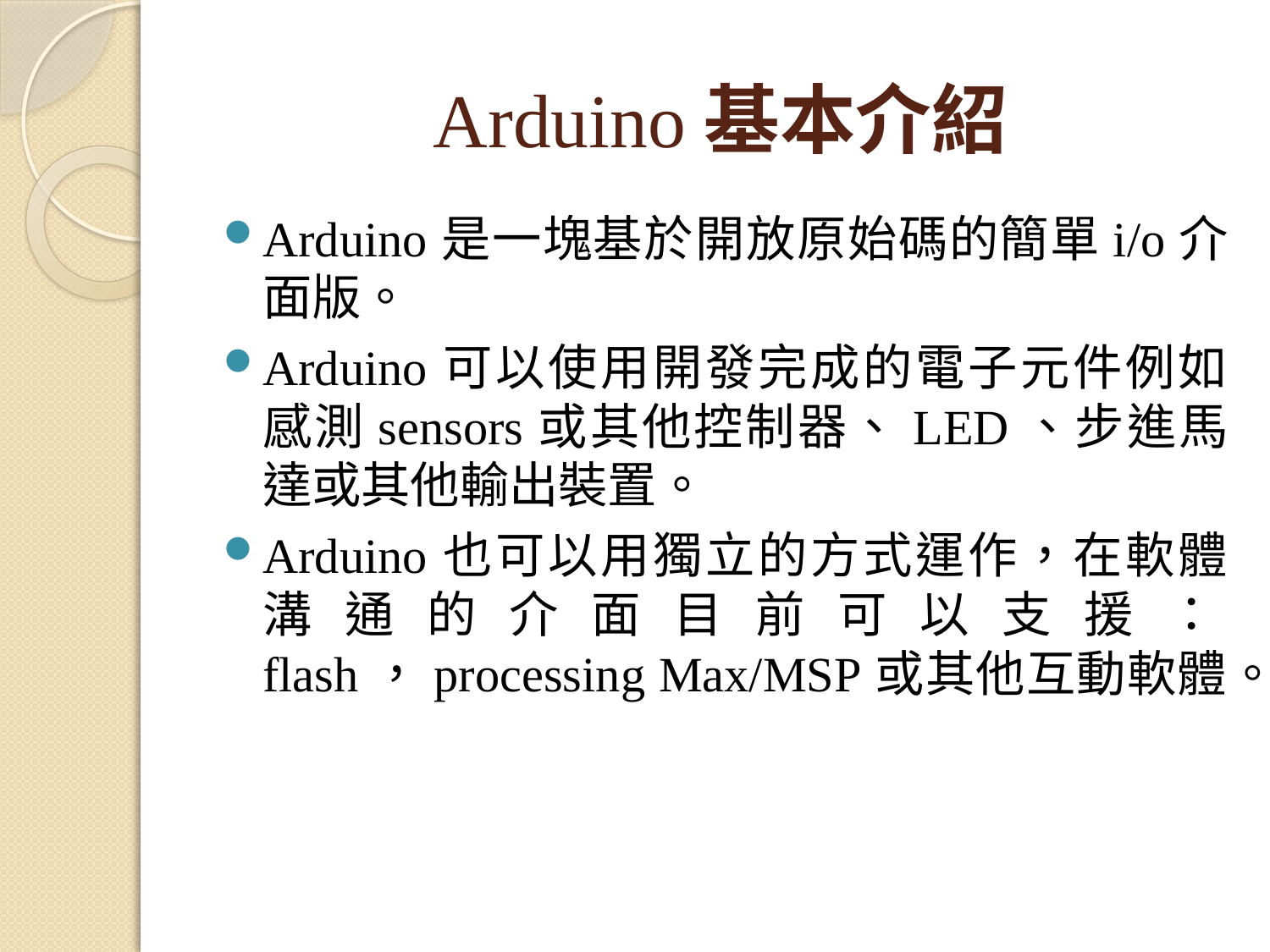

# Arduino基本介紹
Arduino是一塊基於開放原始碼的簡單i/o介面版。
Arduino可以使用開發完成的電子元件例如感測sensors或其他控制器、LED、步進馬達或其他輸出裝置。
Arduino也可以用獨立的方式運作，在軟體溝通的介面目前可以支援：flash，processing Max/MSP或其他互動軟體。